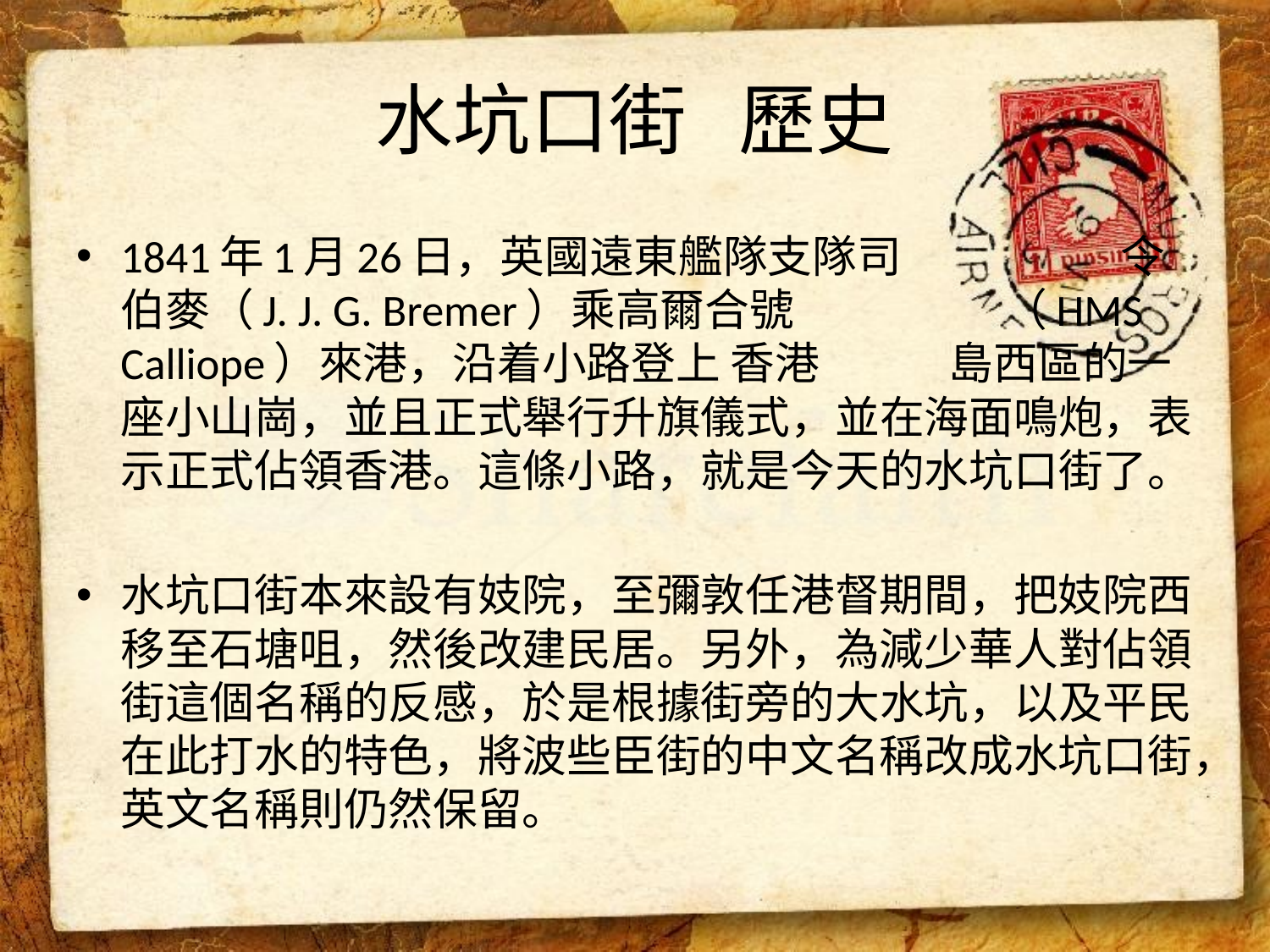

# 水坑口街   歷史
1841年1月26日，英國遠東艦隊支隊司                      令伯麥（J. J. G. Bremer）乘高爾合號                     （HMS Calliope）來港，沿着小路登上 香港             島西區的一座小山崗，並且正式舉行升旗儀式，並在海面鳴炮，表示正式佔領香港。這條小路，就是今天的水坑口街了。

水坑口街本來設有妓院，至彌敦任港督期間，把妓院西移至石塘咀，然後改建民居。另外，為減少華人對佔領街這個名稱的反感，於是根據街旁的大水坑，以及平民在此打水的特色，將波些臣街的中文名稱改成水坑口街，英文名稱則仍然保留。